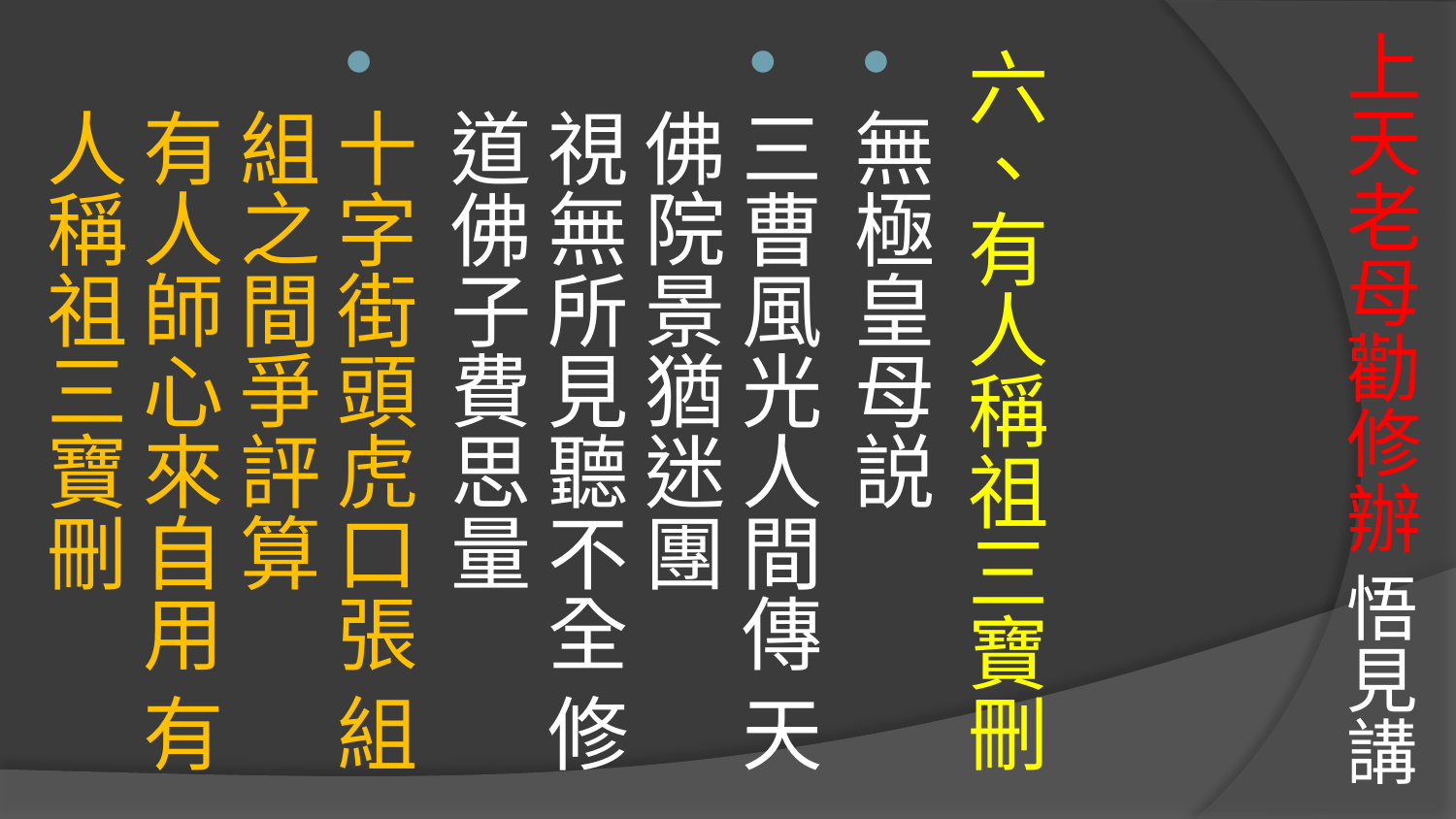

# 上天老母勸修辦 悟見講
六、有人稱祖三寶刪
無極皇母説
三曹風光人間傳 天佛院景猶迷團
視無所見聽不全 修道佛子費思量
十字街頭虎口張 組組之間爭評算
有人師心來自用 有人稱祖三寶刪